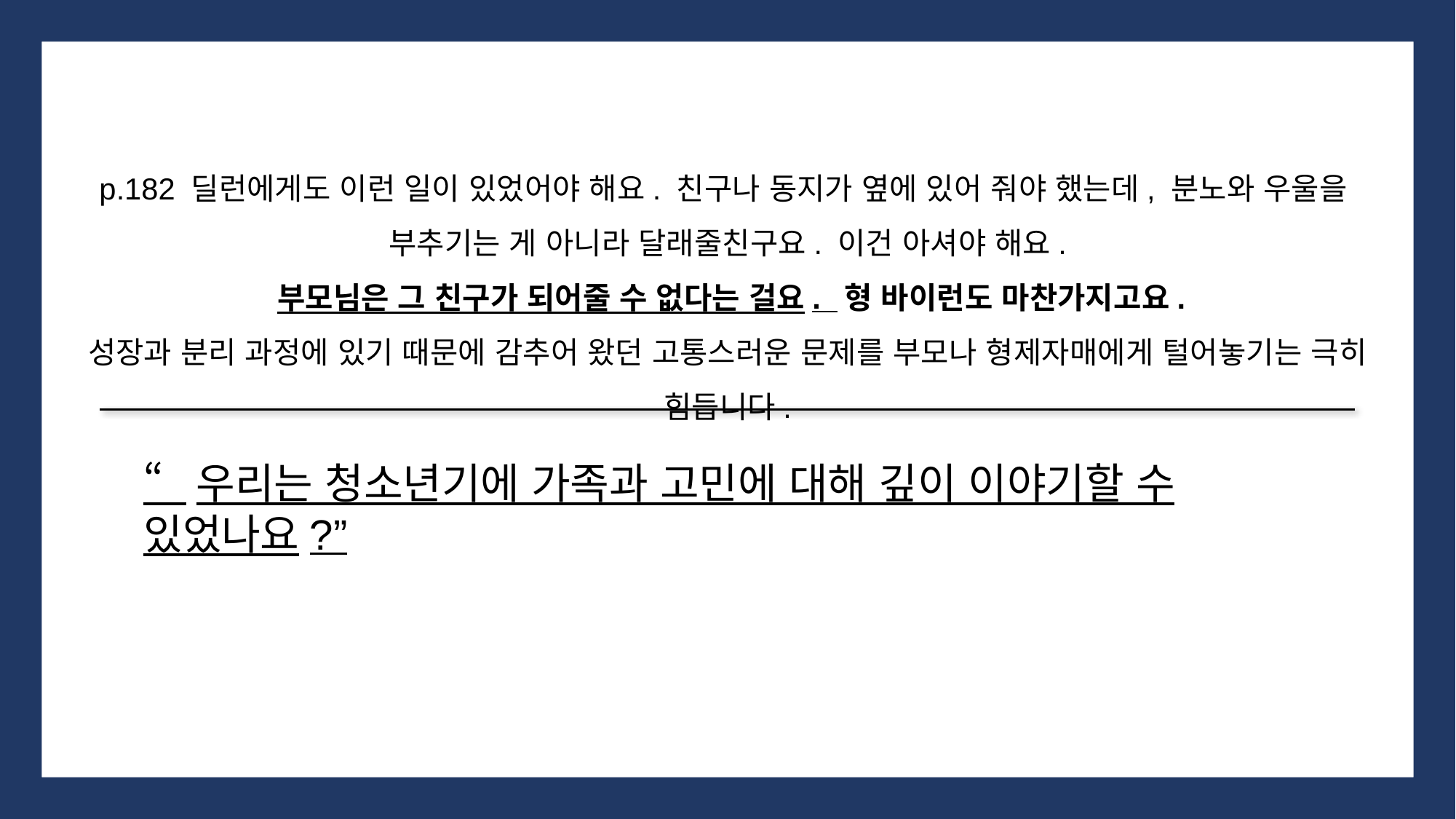

p.182 딜런에게도 이런 일이 있었어야 해요. 친구나 동지가 옆에 있어 줘야 했는데, 분노와 우울을
부추기는 게 아니라 달래줄친구요. 이건 아셔야 해요.
 부모님은 그 친구가 되어줄 수 없다는 걸요.  형 바이런도 마찬가지고요.
성장과 분리 과정에 있기 때문에 감추어 왔던 고통스러운 문제를 부모나 형제자매에게 털어놓기는 극히 힘듭니다.

“우리는 청소년기에 가족과 고민에 대해 깊이 이야기할 수 있었나요?”